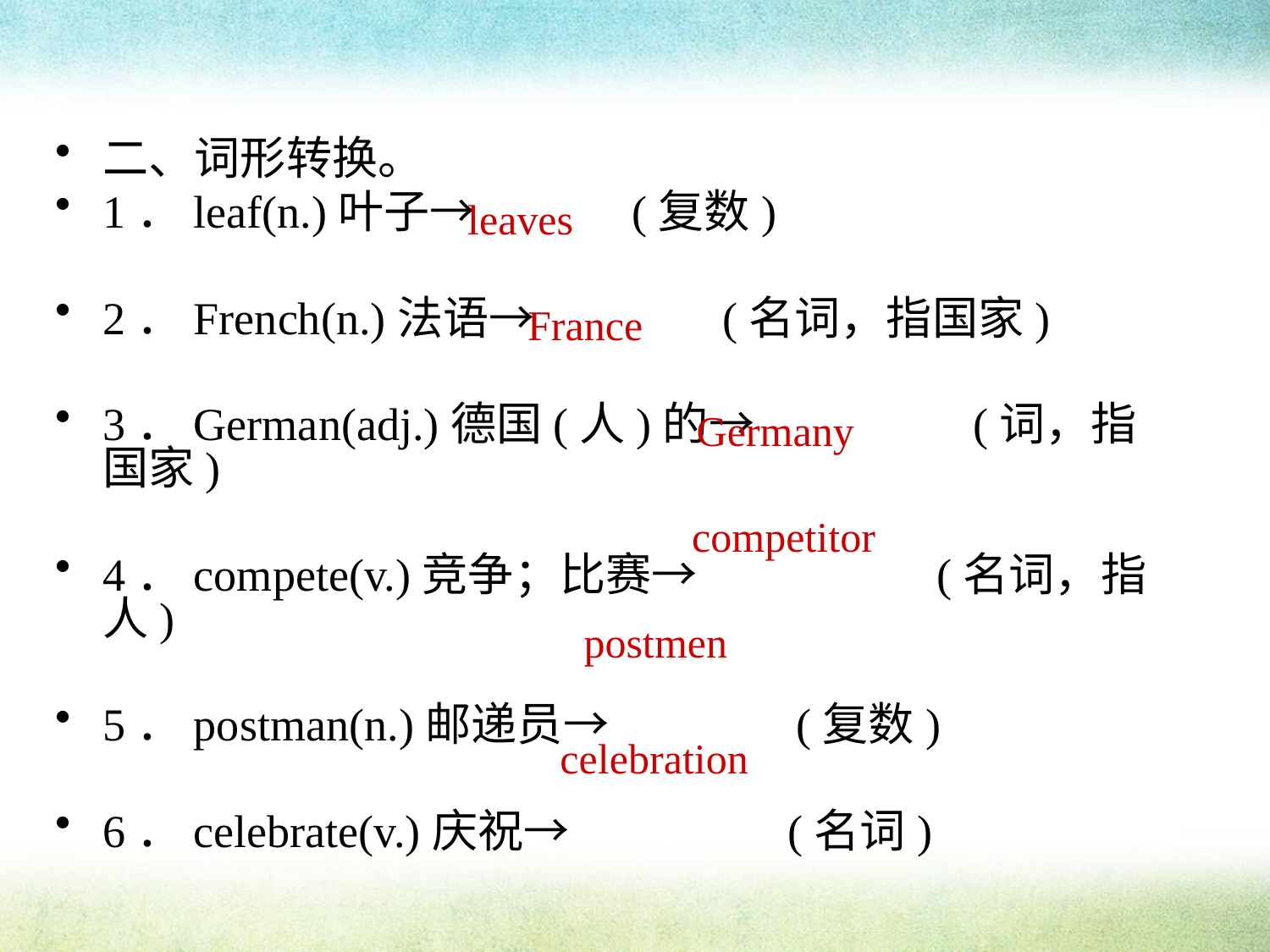

二、词形转换。
1．leaf(n.)叶子→              (复数)

2．French(n.)法语→                 (名词，指国家)

3．German(adj.)德国(人)的→                    (词，指国家)

4．compete(v.)竞争；比赛→                      (名词，指人)

5．postman(n.)邮递员→                 (复数)

6．celebrate(v.)庆祝→                    (名词)
leaves
France
Germany
competitor
postmen
celebration